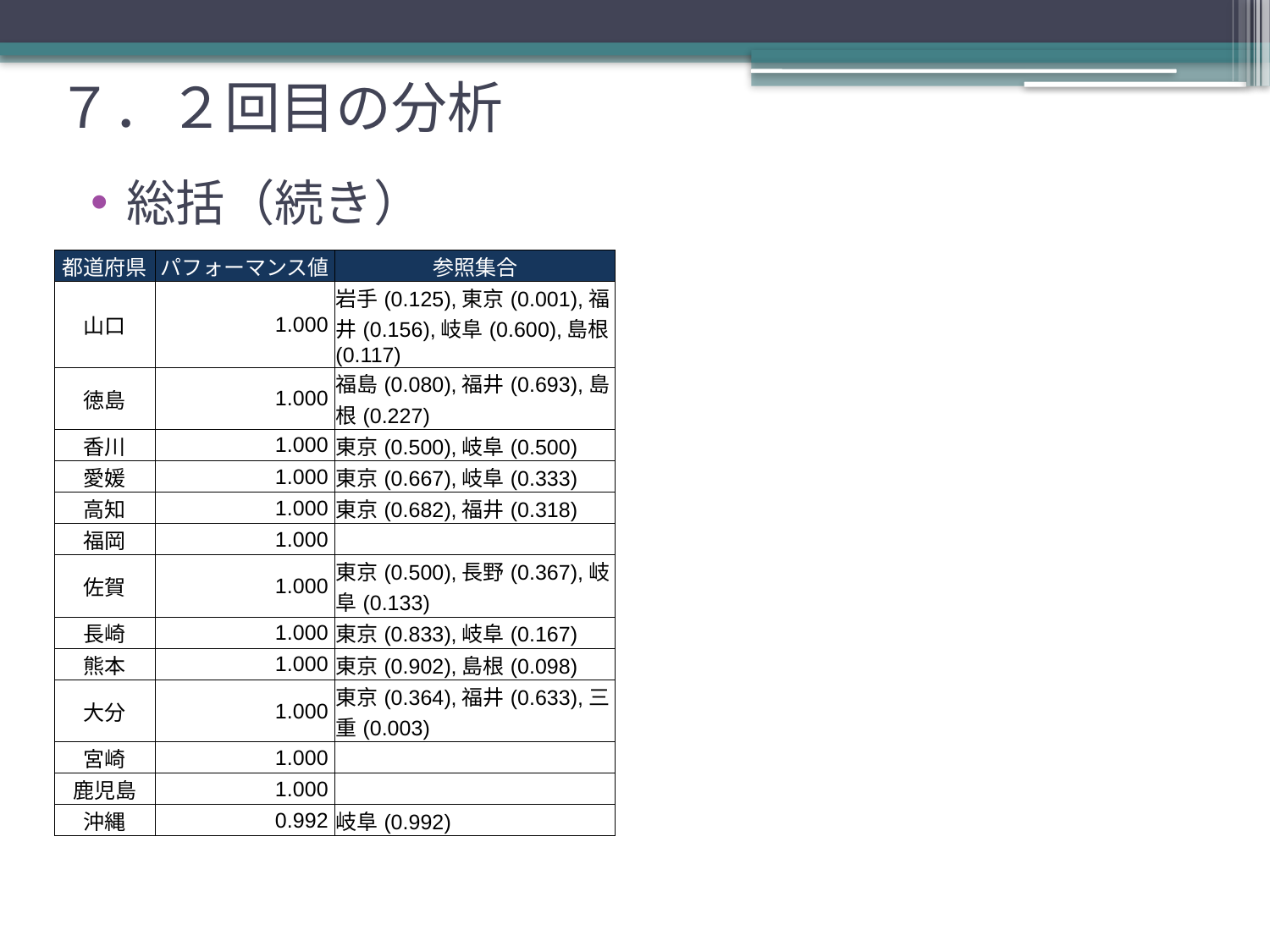

# ７．２回目の分析
総括（続き）
| 都道府県 | パフォーマンス値 | 参照集合 |
| --- | --- | --- |
| 山口 | 1.000 | 岩手(0.125),東京(0.001),福井(0.156),岐阜(0.600),島根(0.117) |
| 徳島 | 1.000 | 福島(0.080),福井(0.693),島根(0.227) |
| 香川 | 1.000 | 東京(0.500),岐阜(0.500) |
| 愛媛 | 1.000 | 東京(0.667),岐阜(0.333) |
| 高知 | 1.000 | 東京(0.682),福井(0.318) |
| 福岡 | 1.000 |  |
| 佐賀 | 1.000 | 東京(0.500),長野(0.367),岐阜(0.133) |
| 長崎 | 1.000 | 東京(0.833),岐阜(0.167) |
| 熊本 | 1.000 | 東京(0.902),島根(0.098) |
| 大分 | 1.000 | 東京(0.364),福井(0.633),三重(0.003) |
| 宮崎 | 1.000 |  |
| 鹿児島 | 1.000 |  |
| 沖縄 | 0.992 | 岐阜(0.992) |